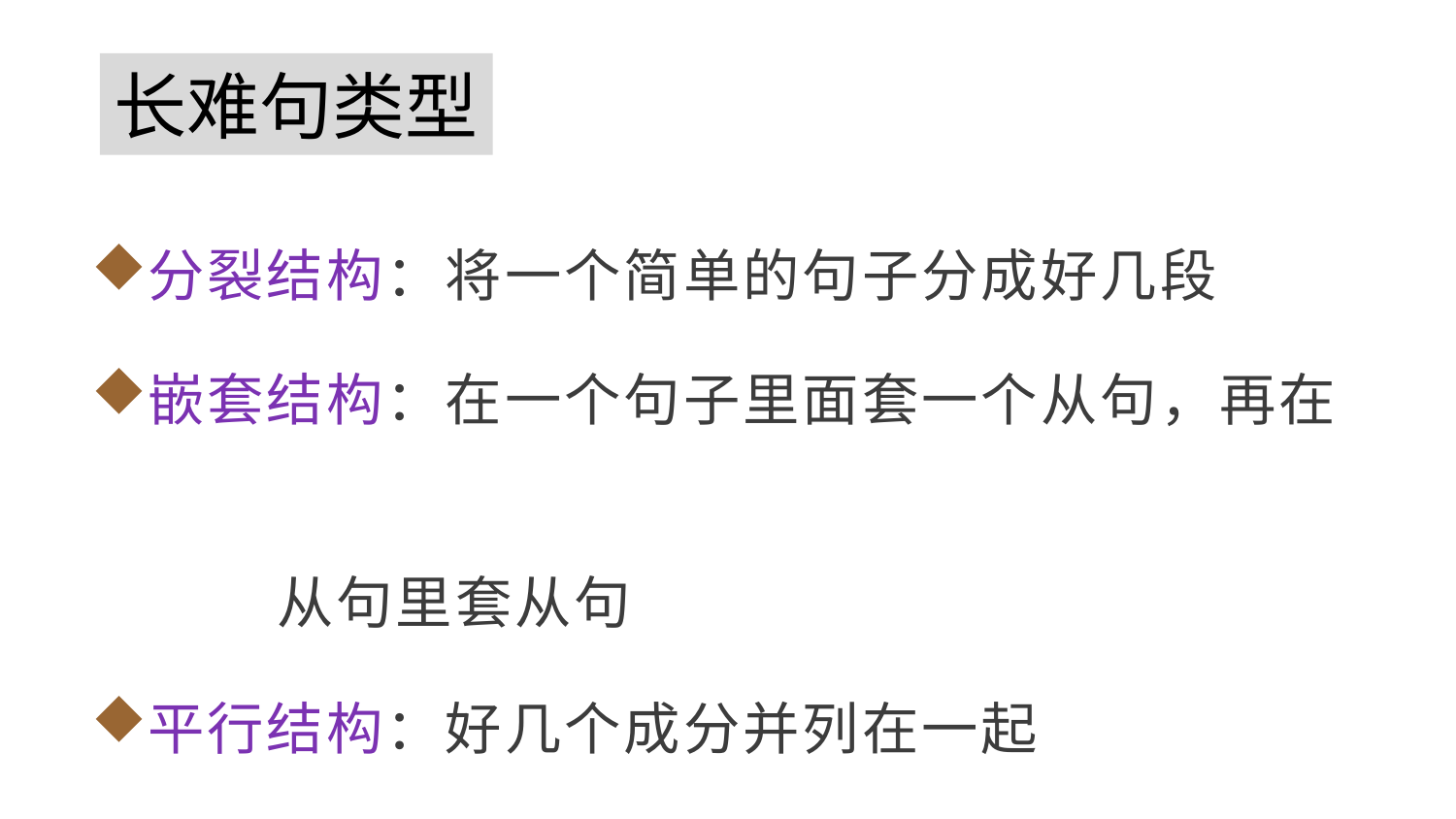

长难句类型
分裂结构：将一个简单的句子分成好几段
嵌套结构：在一个句子里面套一个从句，再在
           从句里套从句
平行结构：好几个成分并列在一起